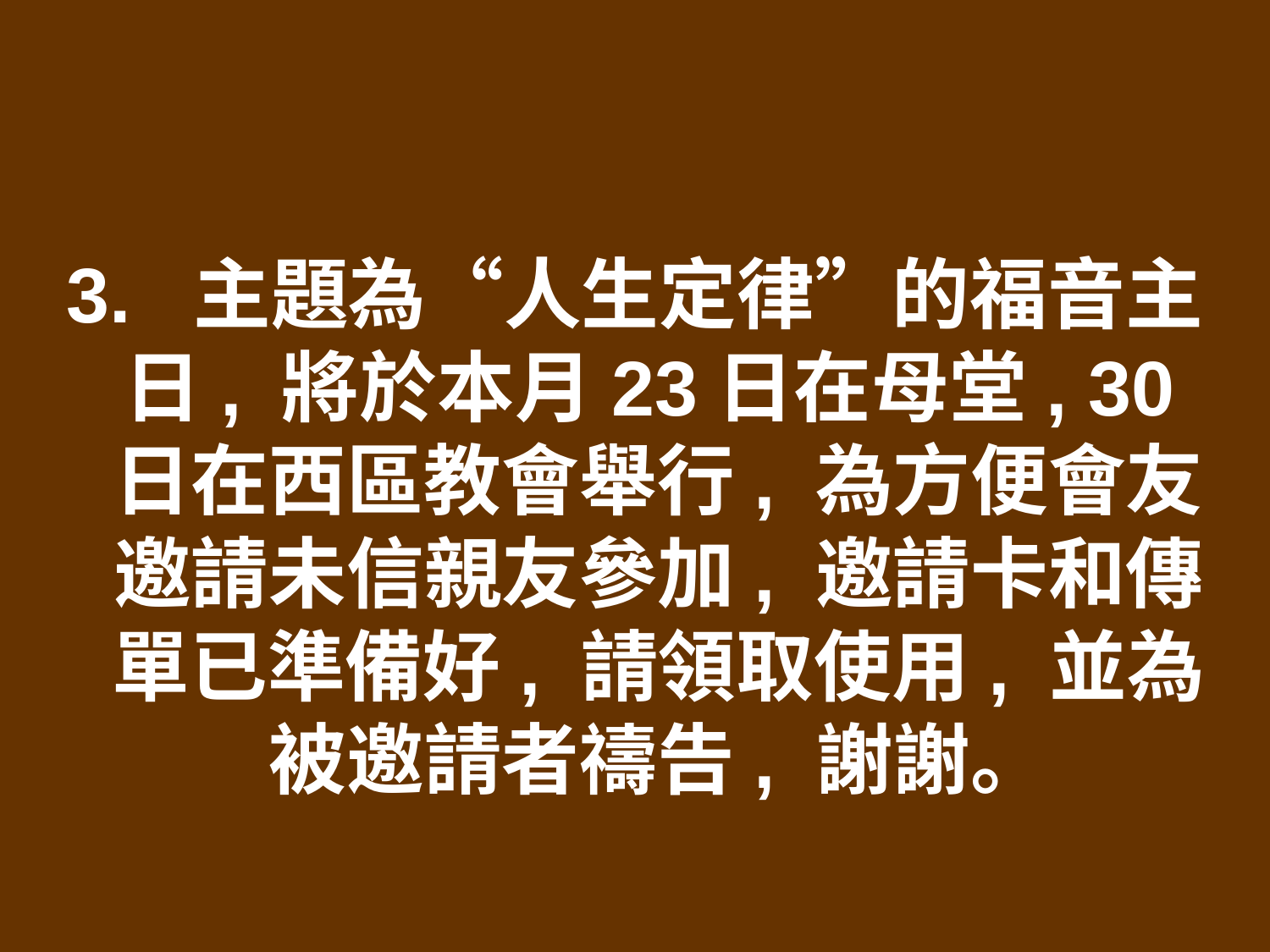

3.  主題為“人生定律”的福音主日, 將於本月23日在母堂, 30日在西區教會舉行, 為方便會友邀請未信親友參加, 邀請卡和傳單已準備好, 請領取使用, 並為被邀請者禱告, 謝謝。